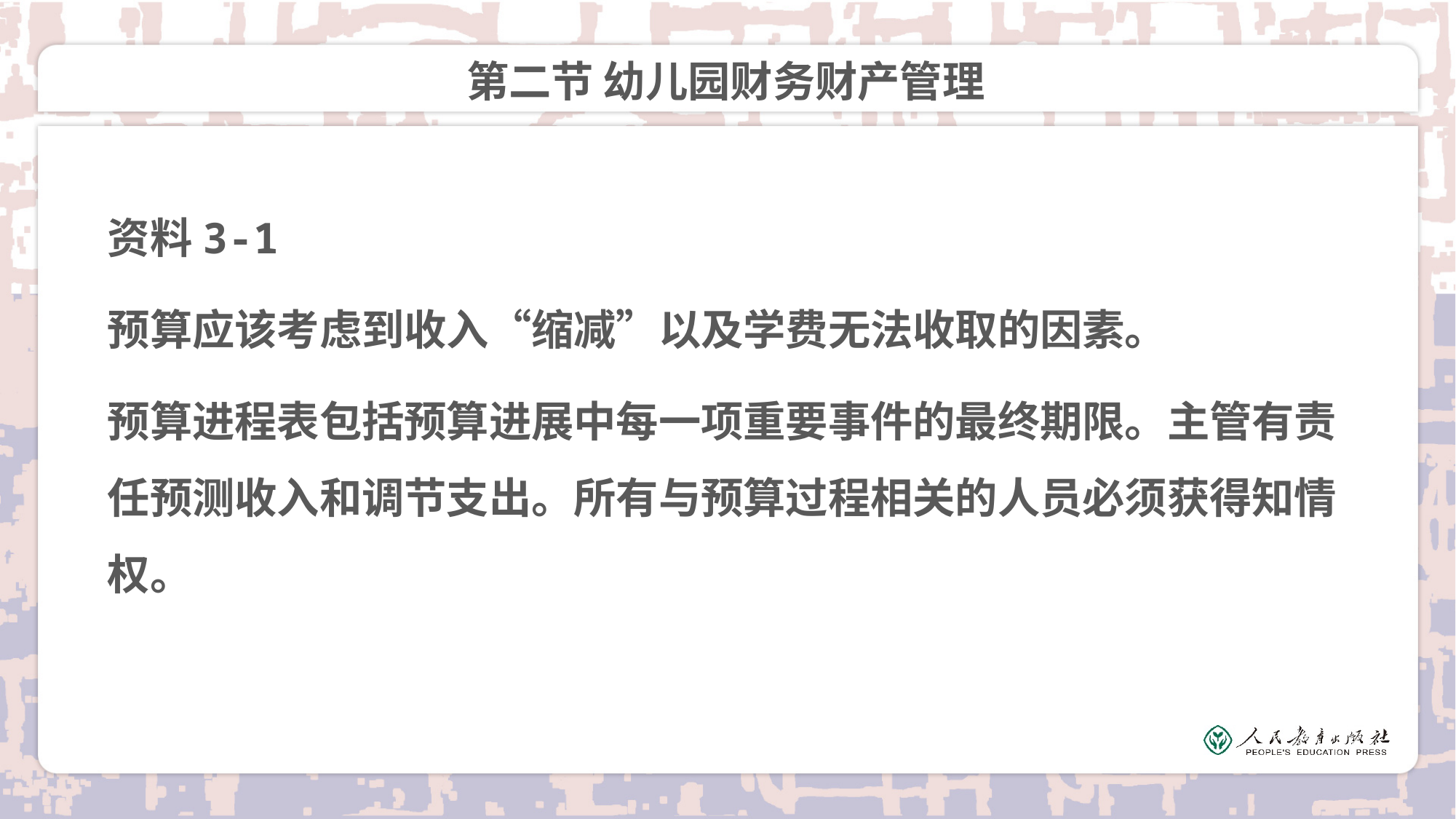

# 第二节 幼儿园财务财产管理
资料3-1
预算应该考虑到收入“缩减”以及学费无法收取的因素。
预算进程表包括预算进展中每一项重要事件的最终期限。主管有责任预测收入和调节支出。所有与预算过程相关的人员必须获得知情权。